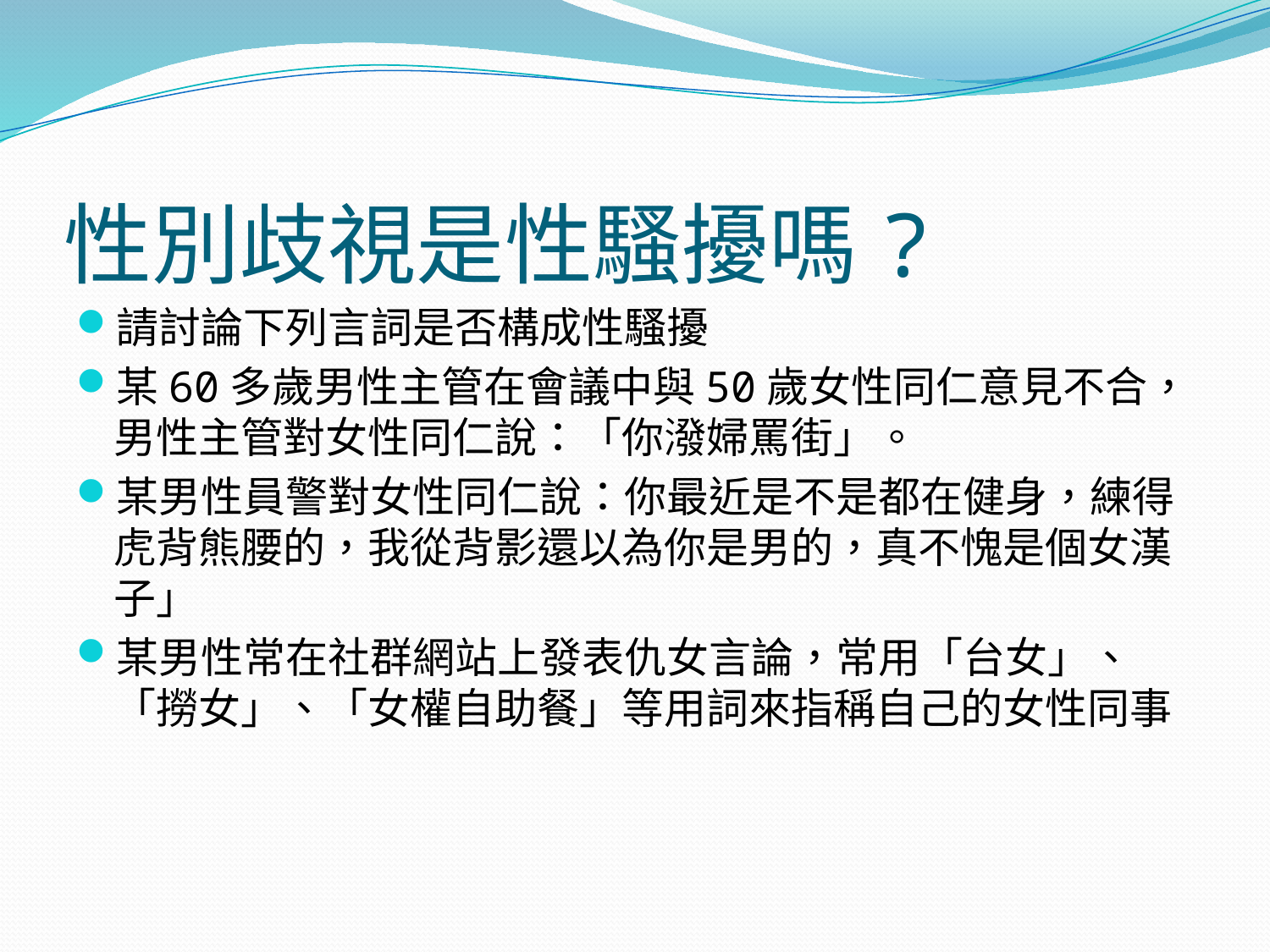

# 性別歧視是性騷擾嗎?
請討論下列言詞是否構成性騷擾
某60多歲男性主管在會議中與50歲女性同仁意見不合，男性主管對女性同仁說：「你潑婦罵街」。
某男性員警對女性同仁說：你最近是不是都在健身，練得虎背熊腰的，我從背影還以為你是男的，真不愧是個女漢子」
某男性常在社群網站上發表仇女言論，常用「台女」、「撈女」、「女權自助餐」等用詞來指稱自己的女性同事